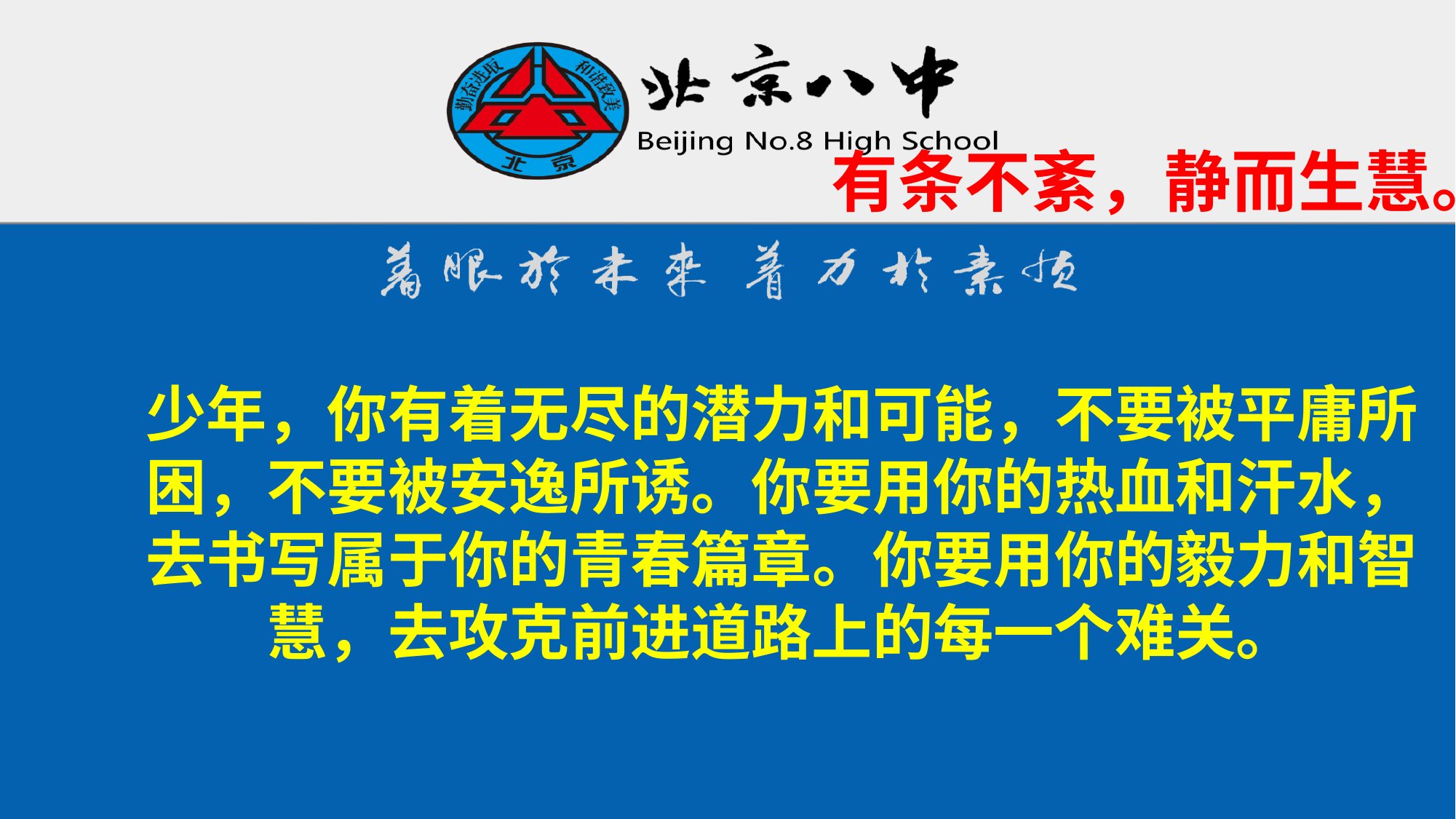

有条不紊，静而生慧。
少年，你有着无尽的潜力和可能，不要被平庸所困，不要被安逸所诱。你要用你的热血和汗水，去书写属于你的青春篇章。你要用你的毅力和智慧，去攻克前进道路上的每一个难关。